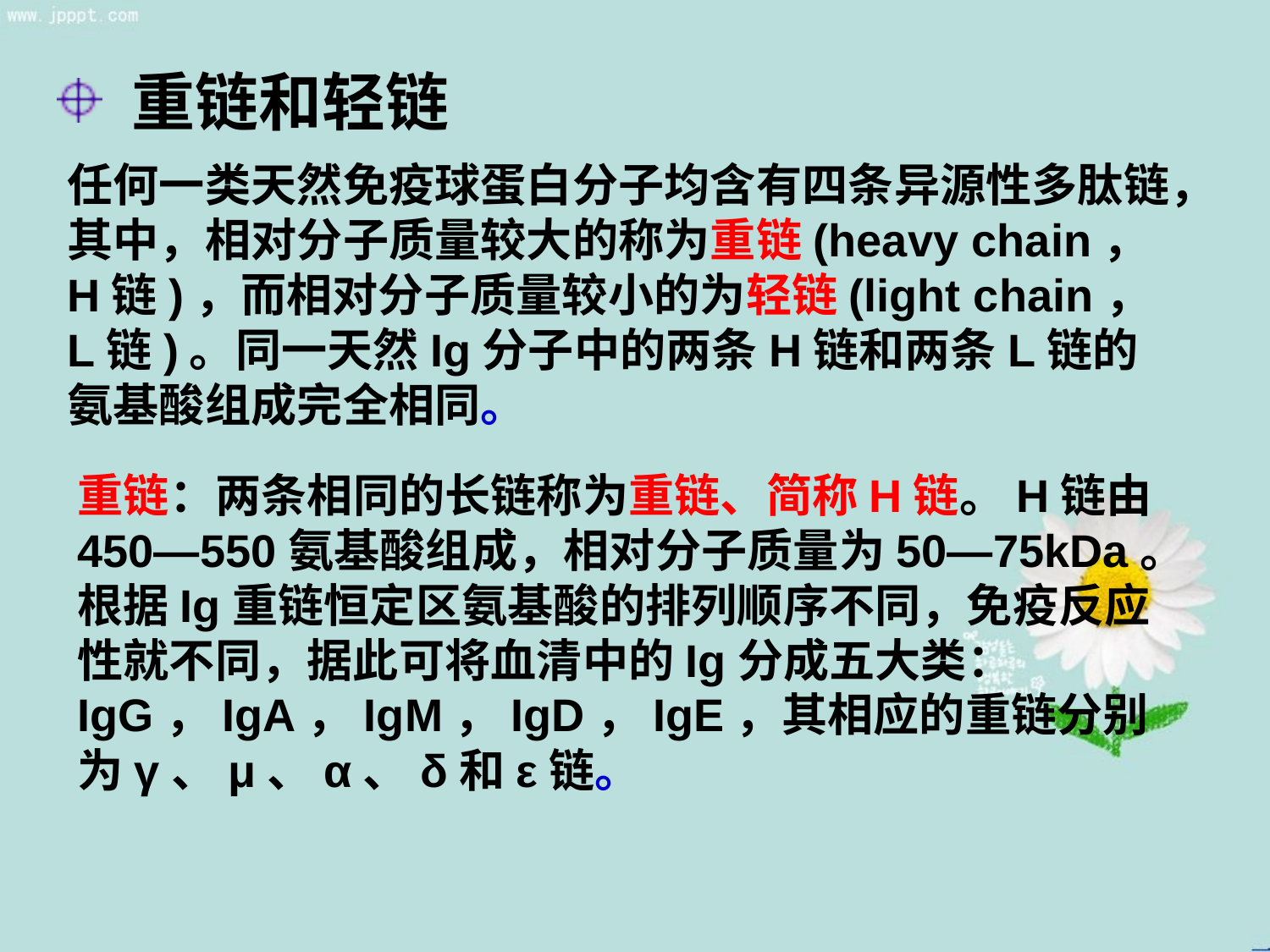

重链和轻链
任何一类天然免疫球蛋白分子均含有四条异源性多肽链，其中，相对分子质量较大的称为重链(heavy chain，H链)，而相对分子质量较小的为轻链(light chain，L链)。同一天然Ig分子中的两条H链和两条L链的氨基酸组成完全相同。
重链：两条相同的长链称为重链、简称H链。H链由450—550氨基酸组成，相对分子质量为50—75kDa。根据Ig重链恒定区氨基酸的排列顺序不同，免疫反应性就不同，据此可将血清中的Ig分成五大类：IgG，IgA，IgM，IgD，IgE，其相应的重链分别为γ、μ、α、δ和ε链。